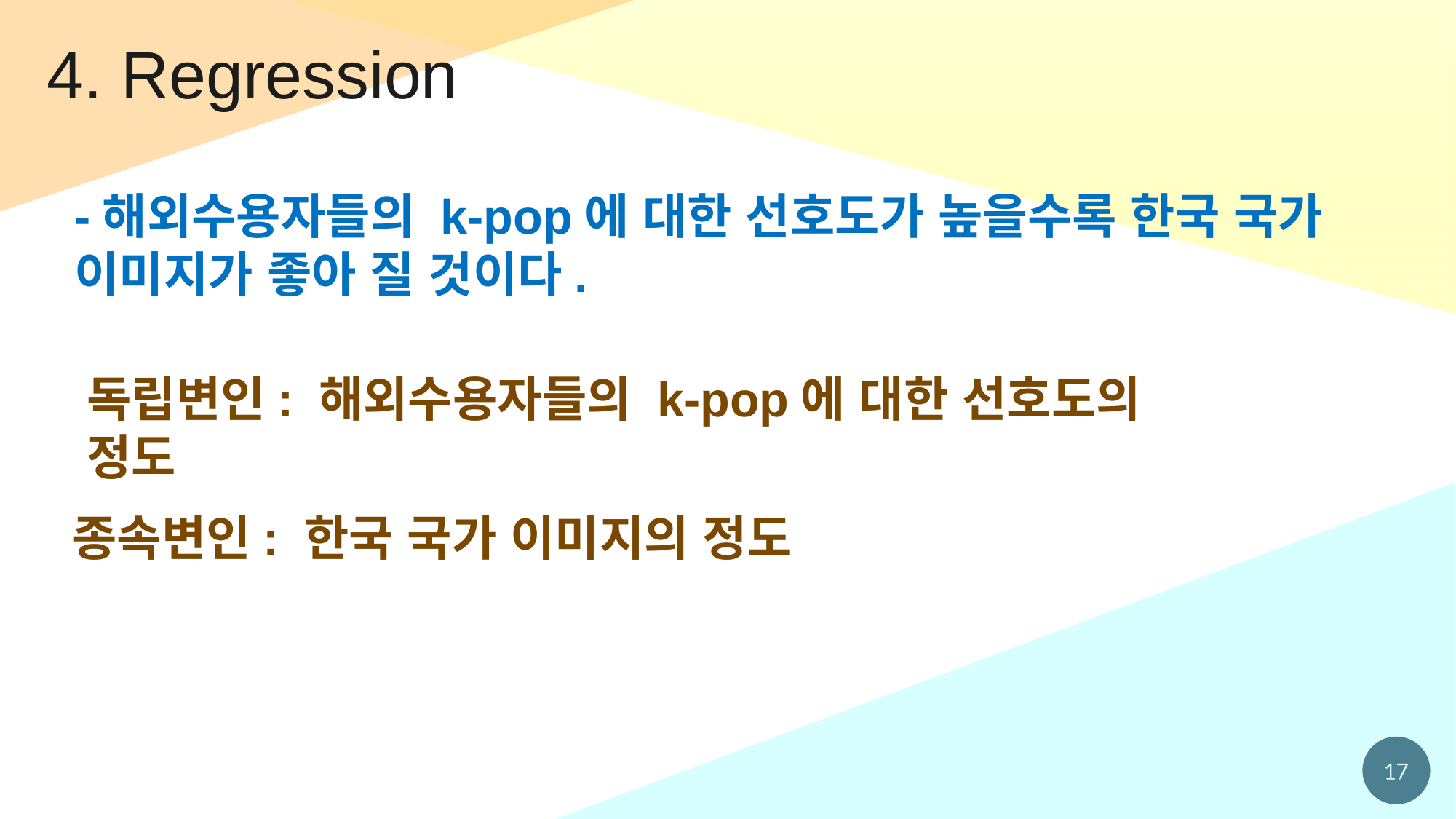

4. Regression
-해외수용자들의 k-pop에 대한 선호도가 높을수록 한국 국가 이미지가 좋아 질 것이다.

독립변인: 해외수용자들의 k-pop에 대한 선호도의 정도

종속변인: 한국 국가 이미지의 정도
17